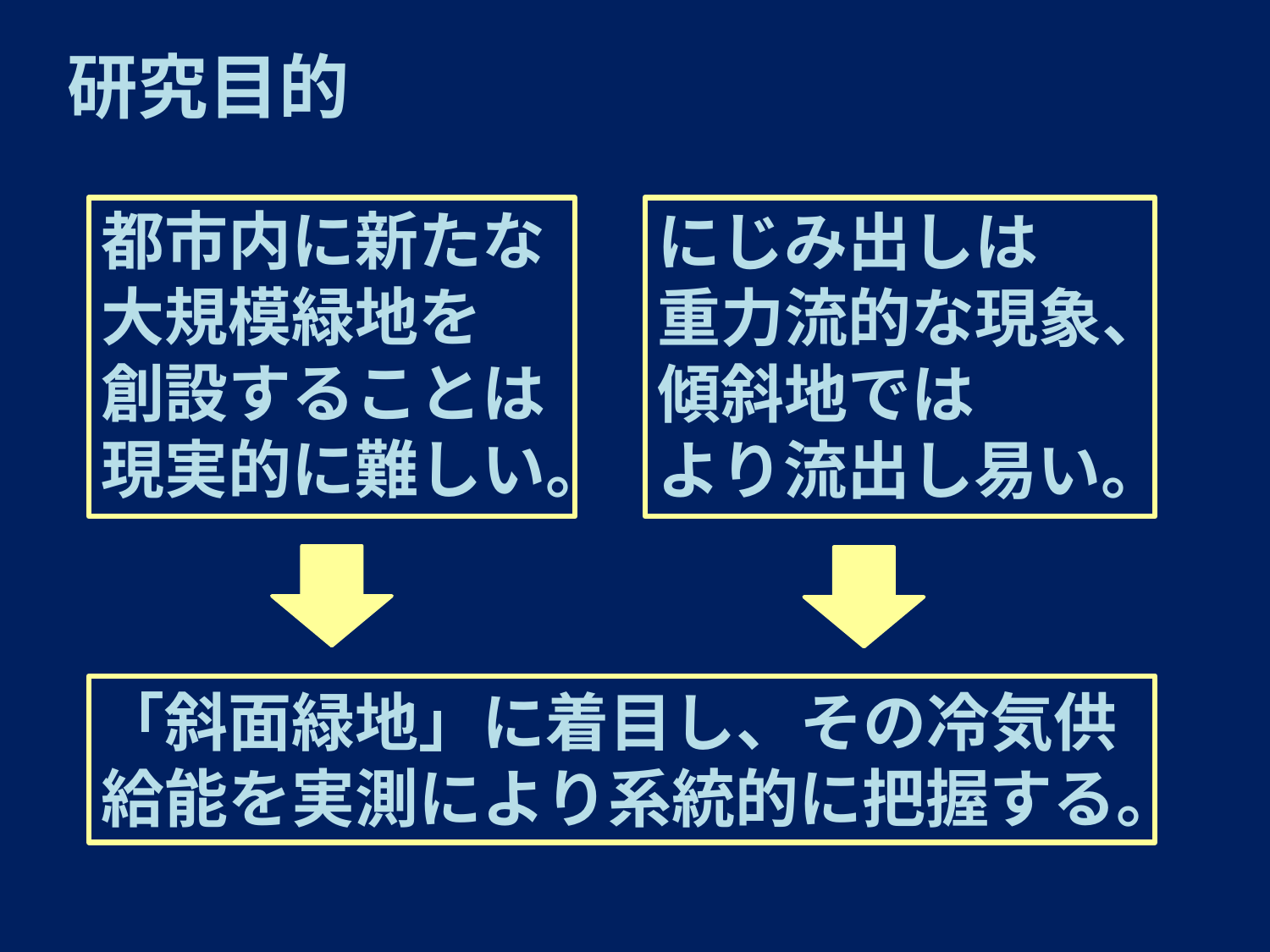

研究目的
都市内に新たな大規模緑地を
創設することは
現実的に難しい。
にじみ出しは
重力流的な現象、
傾斜地では
より流出し易い。

「斜面緑地」に着目し、その冷気供給能を実測により系統的に把握する。